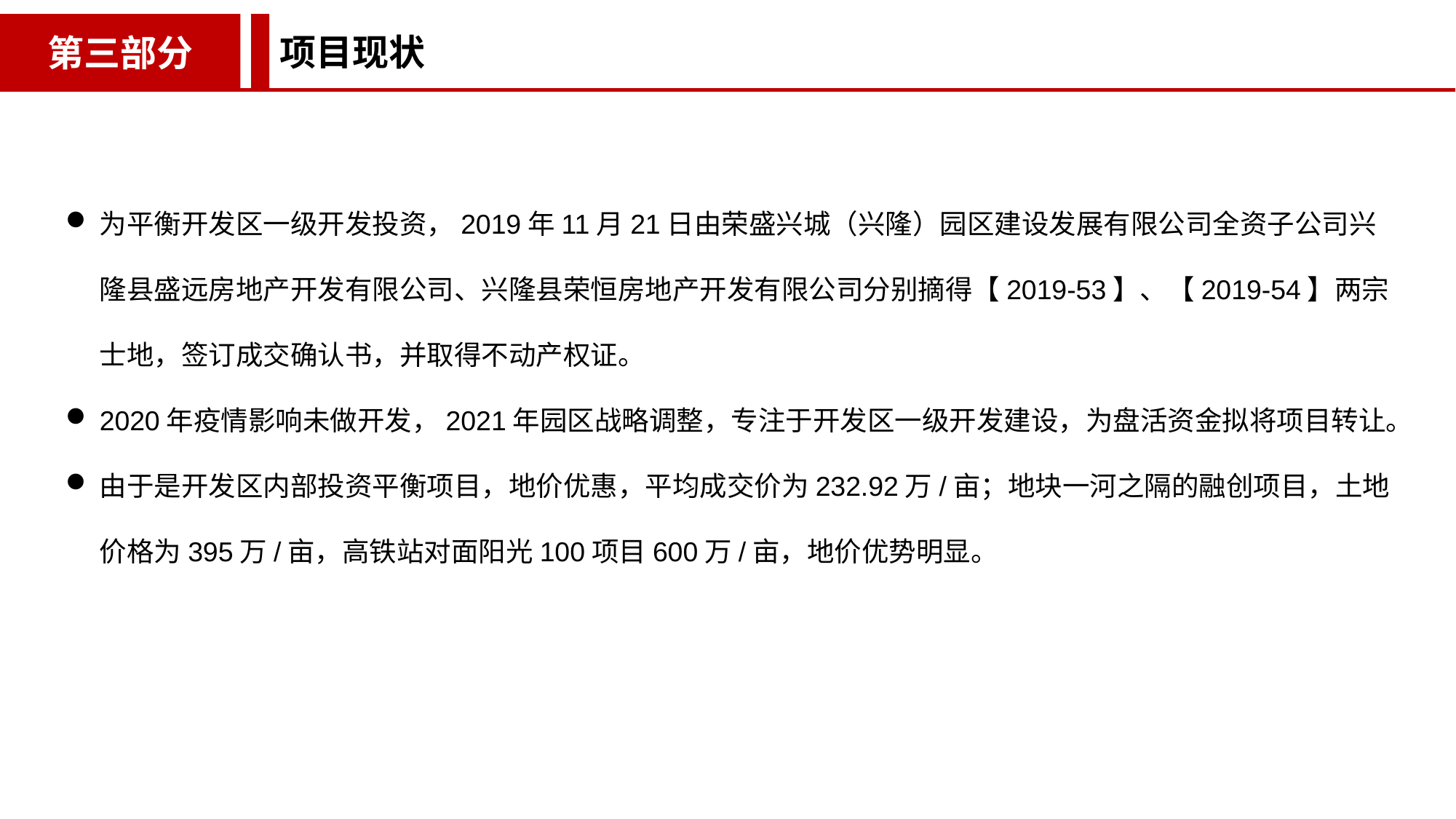

第三部分

项目现状
为平衡开发区一级开发投资，2019年11月21日由荣盛兴城（兴隆）园区建设发展有限公司全资子公司兴隆县盛远房地产开发有限公司、兴隆县荣恒房地产开发有限公司分别摘得【2019-53】、【2019-54】两宗士地，签订成交确认书，并取得不动产权证。
2020年疫情影响未做开发，2021年园区战略调整，专注于开发区一级开发建设，为盘活资金拟将项目转让。
由于是开发区内部投资平衡项目，地价优惠，平均成交价为232.92万/亩；地块一河之隔的融创项目，土地价格为395万/亩，高铁站对面阳光100项目600万/亩，地价优势明显。